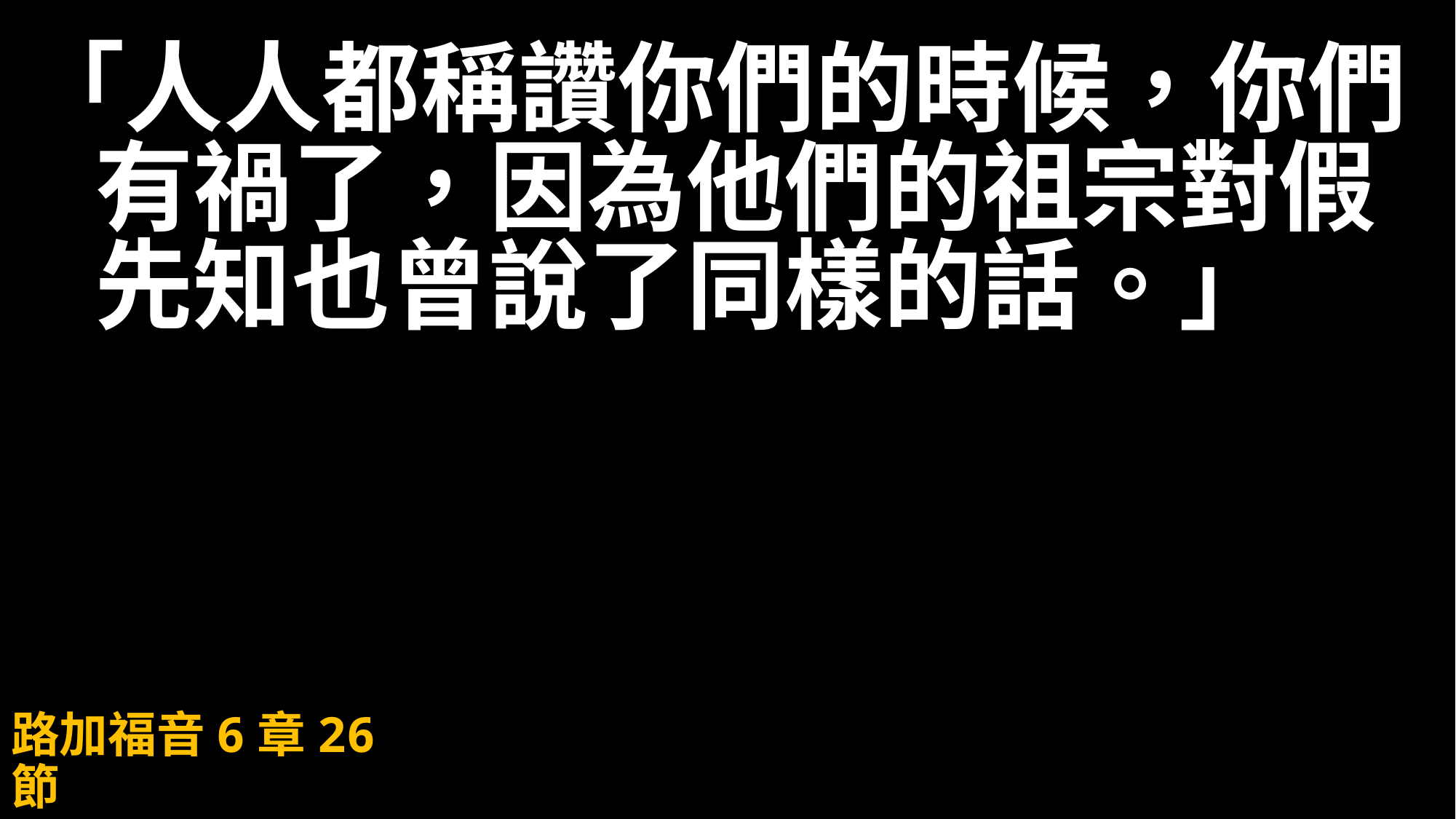

「人人都稱讚你們的時候，你們
  有禍了，因為他們的祖宗對假
  先知也曾說了同樣的話。」
路加福音6章26節